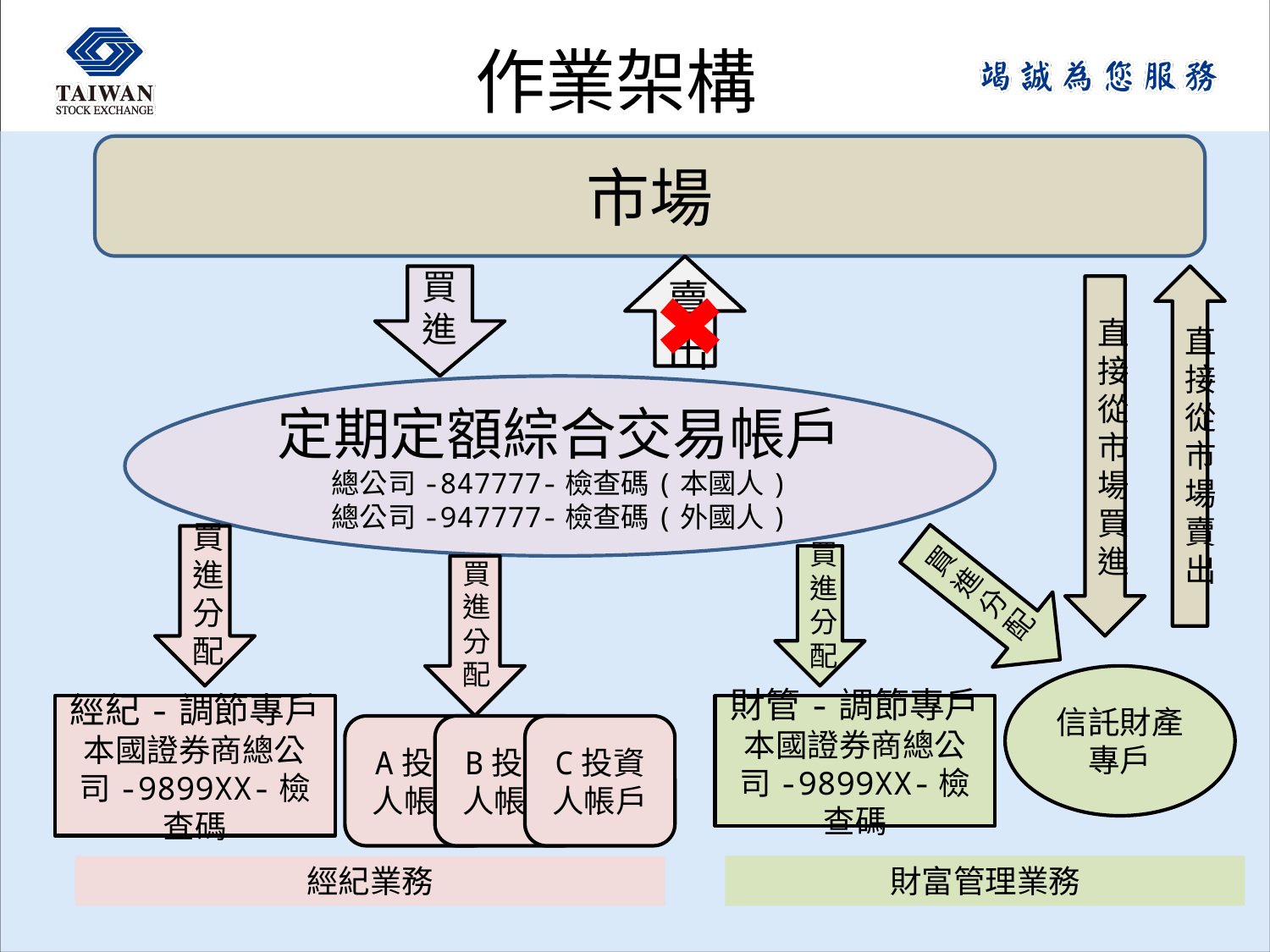

# 作業架構
市場
賣出

買進
直接從市場賣出
直接從市場買進
定期定額綜合交易帳戶總公司-847777-檢查碼(本國人)
總公司-947777-檢查碼(外國人)
買進分配
買進分配
買進分配
買進分配
信託財產專戶
經紀-調節專戶
本國證券商總公司-9899XX-檢查碼
財管-調節專戶
本國證券商總公司-9899XX-檢查碼
A投資人帳戶
B投資人帳戶
C投資人帳戶
經紀業務
財富管理業務